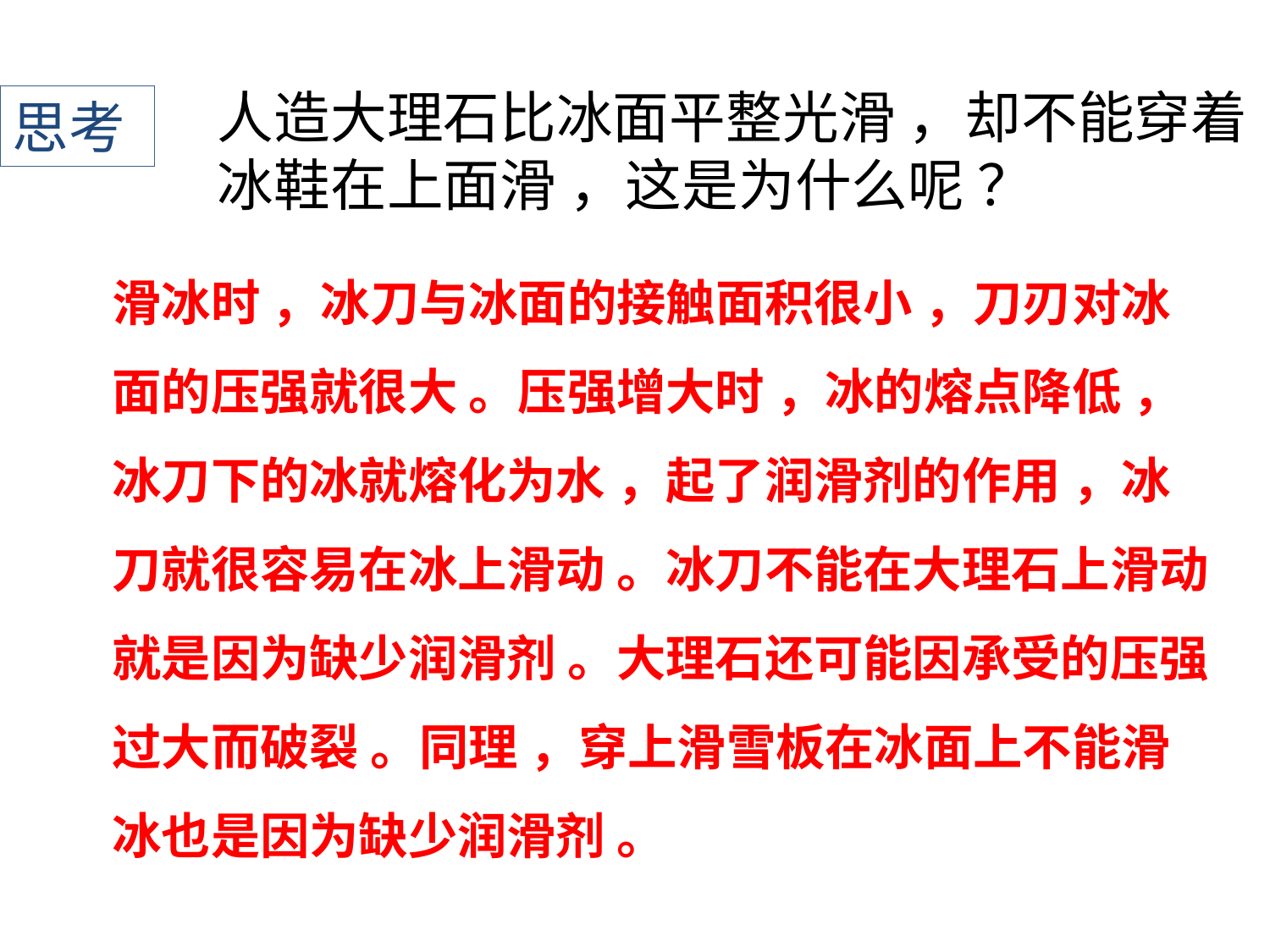

人造大理石比冰面平整光滑 ，却不能穿着冰鞋在上面滑 ，这是为什么呢 ？
思考
滑冰时 ，冰刀与冰面的接触面积很小 ，刀刃对冰面的压强就很大 。压强增大时 ，冰的熔点降低 ，冰刀下的冰就熔化为水 ，起了润滑剂的作用 ，冰刀就很容易在冰上滑动 。冰刀不能在大理石上滑动就是因为缺少润滑剂 。大理石还可能因承受的压强过大而破裂 。同理 ，穿上滑雪板在冰面上不能滑冰也是因为缺少润滑剂 。